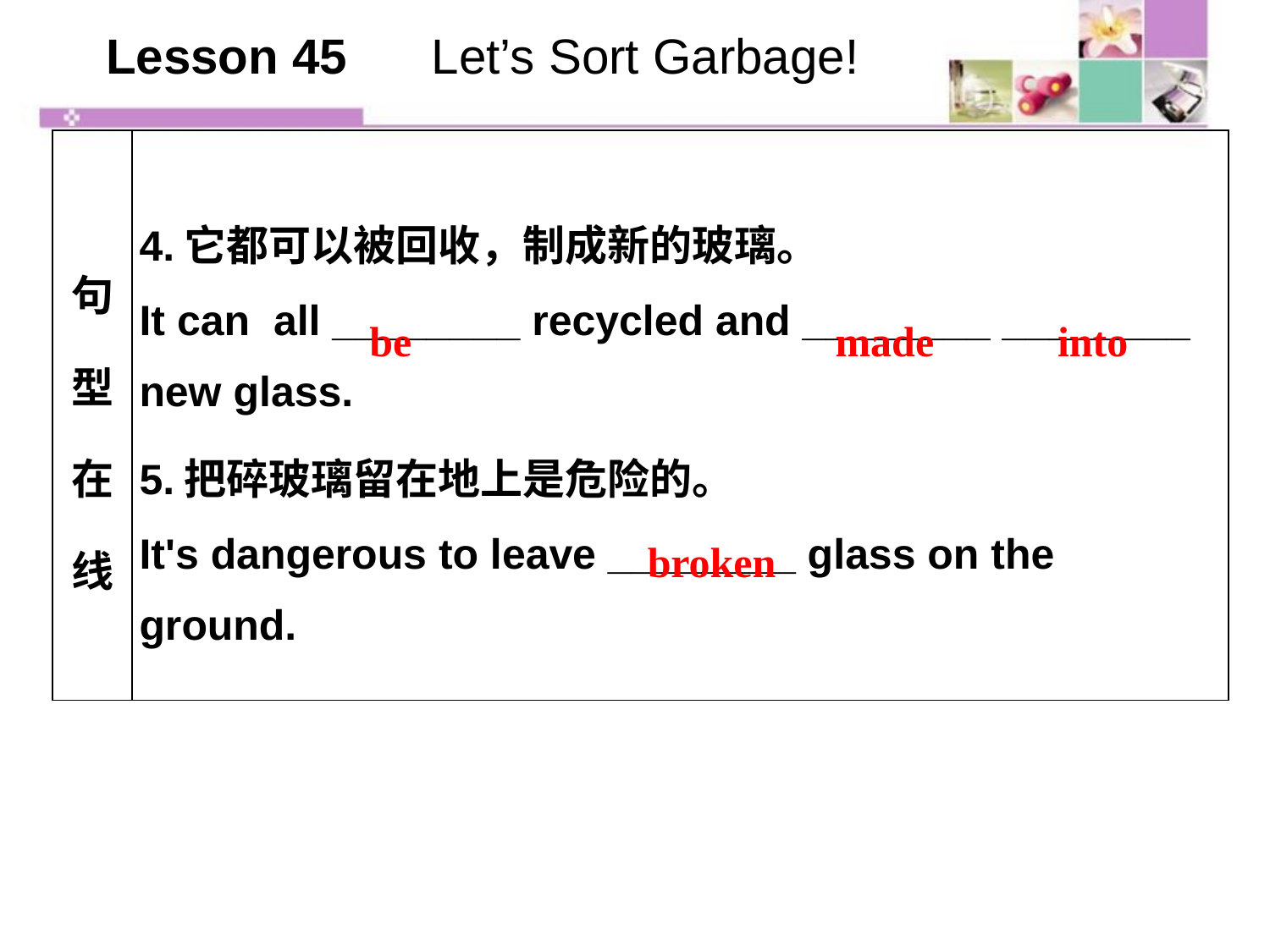

Lesson 45　 Let’s Sort Garbage!
| 句型在线 | 4.它都可以被回收，制成新的玻璃。 It can all \_\_\_\_\_\_\_\_ recycled and \_\_\_\_\_\_\_\_ \_\_\_\_\_\_\_\_ new glass. 5.把碎玻璃留在地上是危险的。 It's dangerous to leave \_\_\_\_\_\_\_\_ glass on the ground. |
| --- | --- |
be			        made 	     into
broken